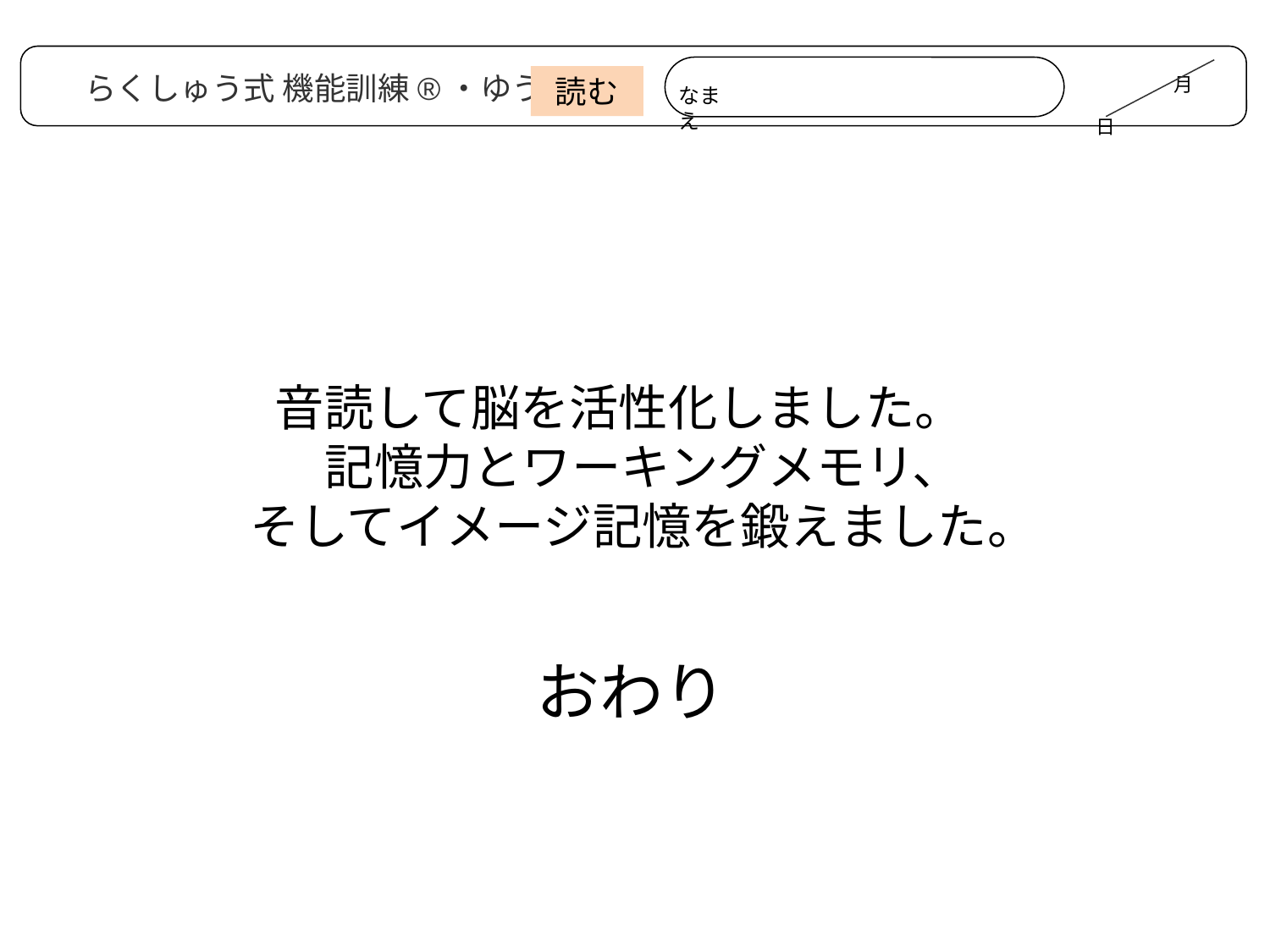

月
　　　　　　　　　　　　　日

なまえ
らくしゅう式 機能訓練®・ゆうゆう
読む
# 音読して脳を活性化しました。 記憶力とワーキングメモリ、 そしてイメージ記憶を鍛えました。
おわり